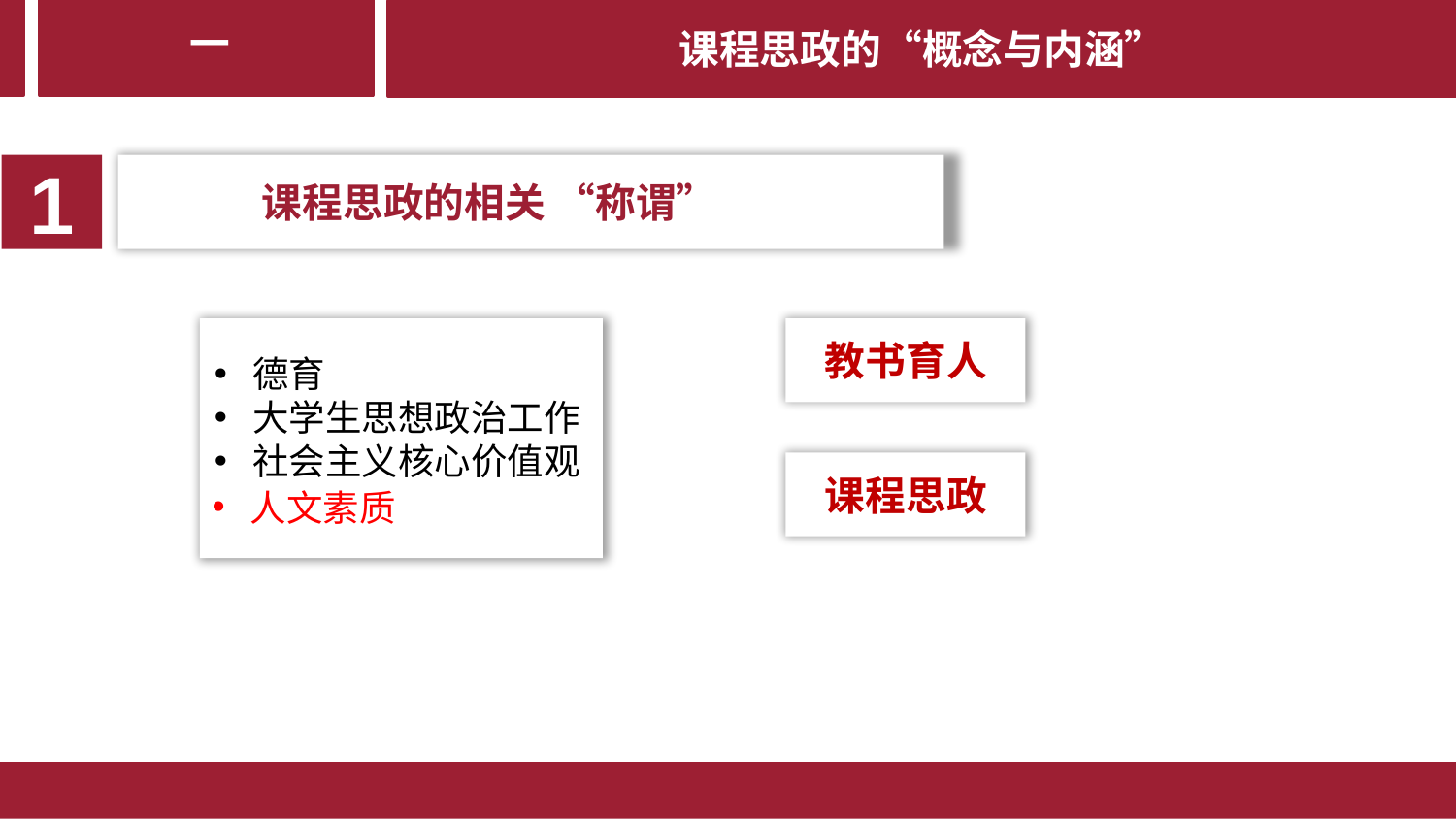

课程思政的“概念与内涵”
一

1
             课程思政的相关 “称谓”
  德育
  大学生思想政治工作
  社会主义核心价值观

  教书育人
  课程思政
  人文素质